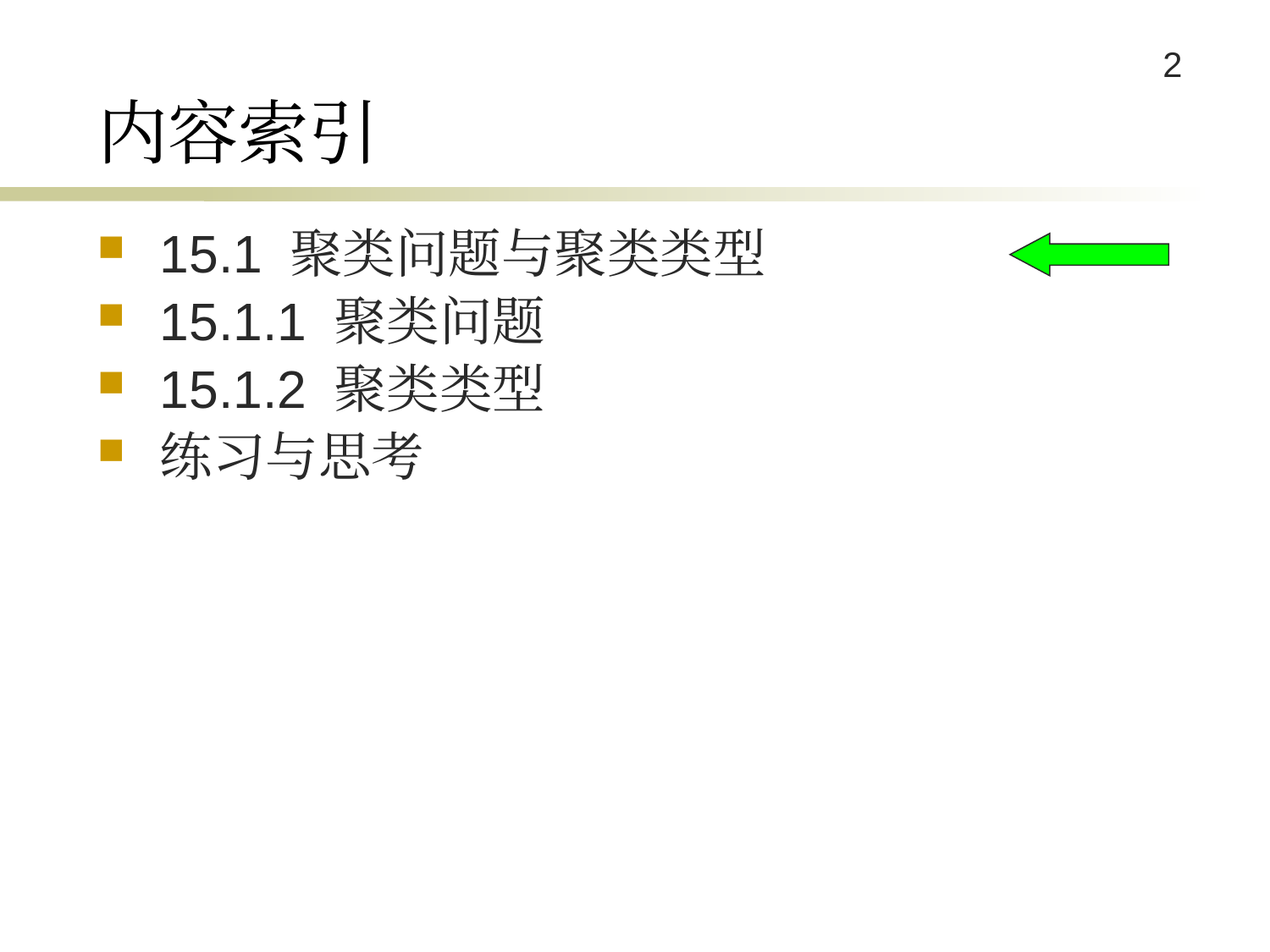

# 内容索引
15.1 聚类问题与聚类类型
15.1.1 聚类问题
15.1.2 聚类类型
练习与思考